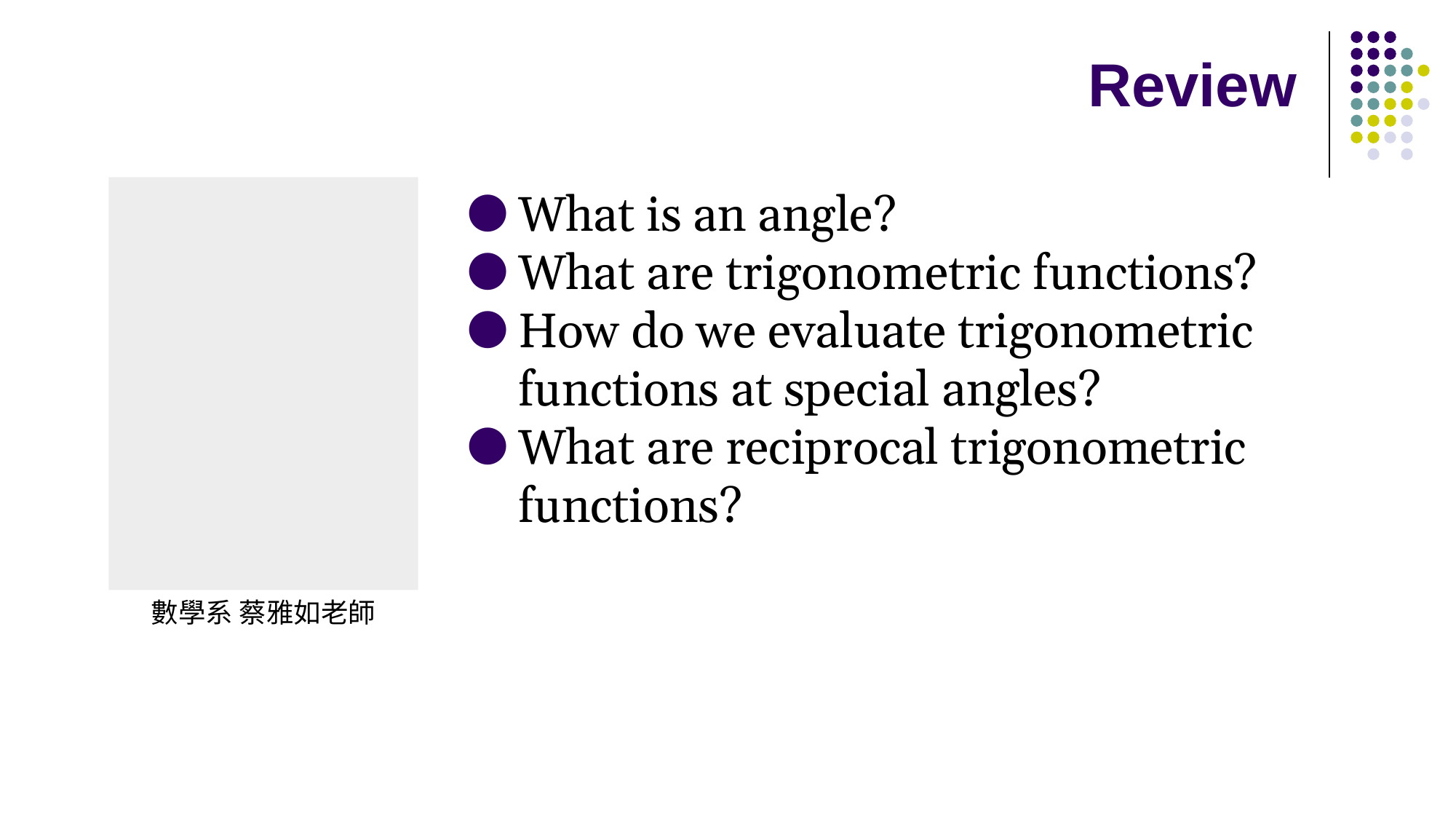

# Review
What is an angle?
What are trigonometric functions?
How do we evaluate trigonometric functions at special angles?
What are reciprocal trigonometric functions?
數學系 蔡雅如老師